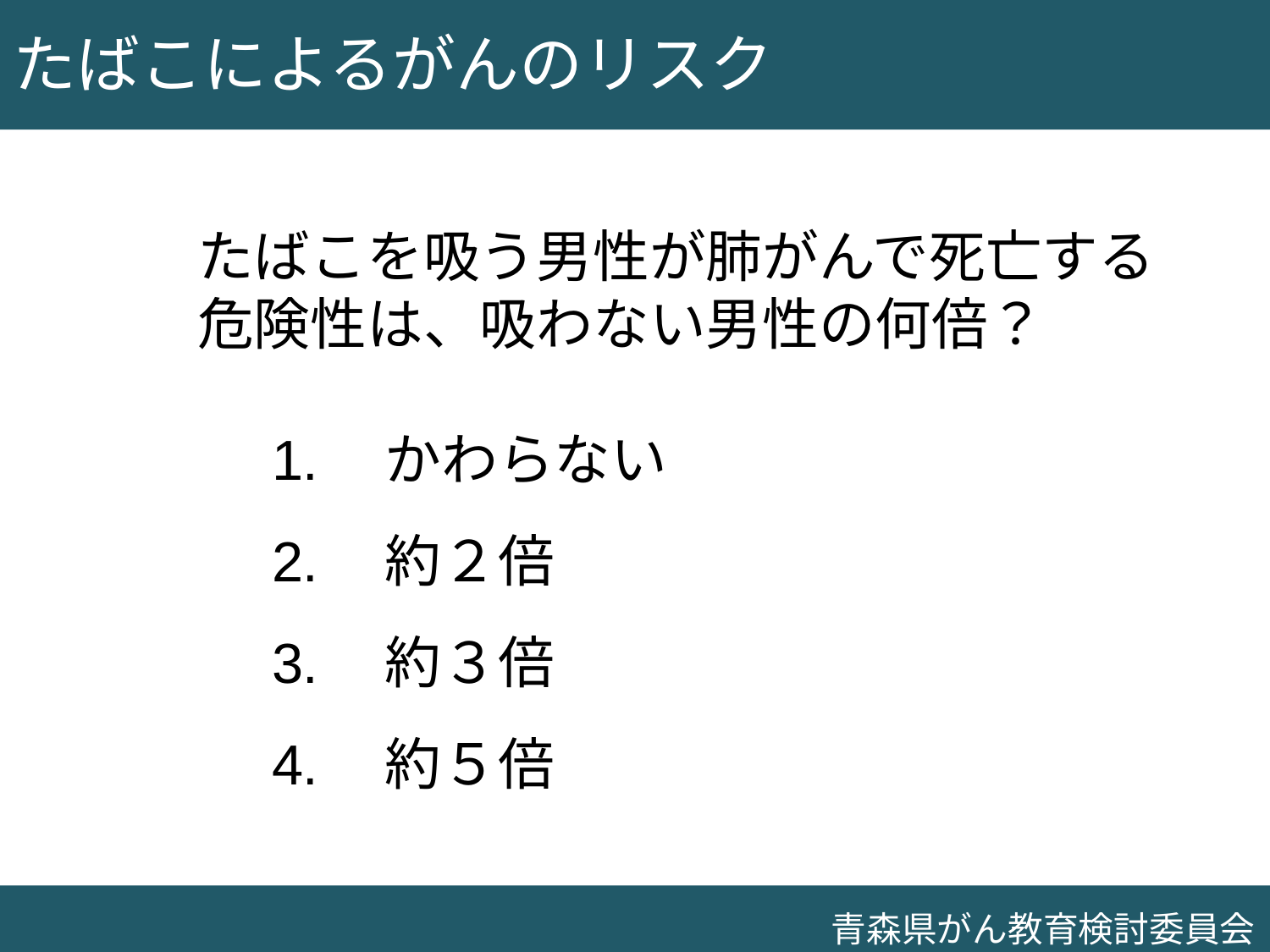

たばこによるがんのリスク
たばこを吸う男性が肺がんで死亡する危険性は、吸わない男性の何倍？

かわらない
約２倍
約３倍
約５倍

青森県がん教育検討委員会